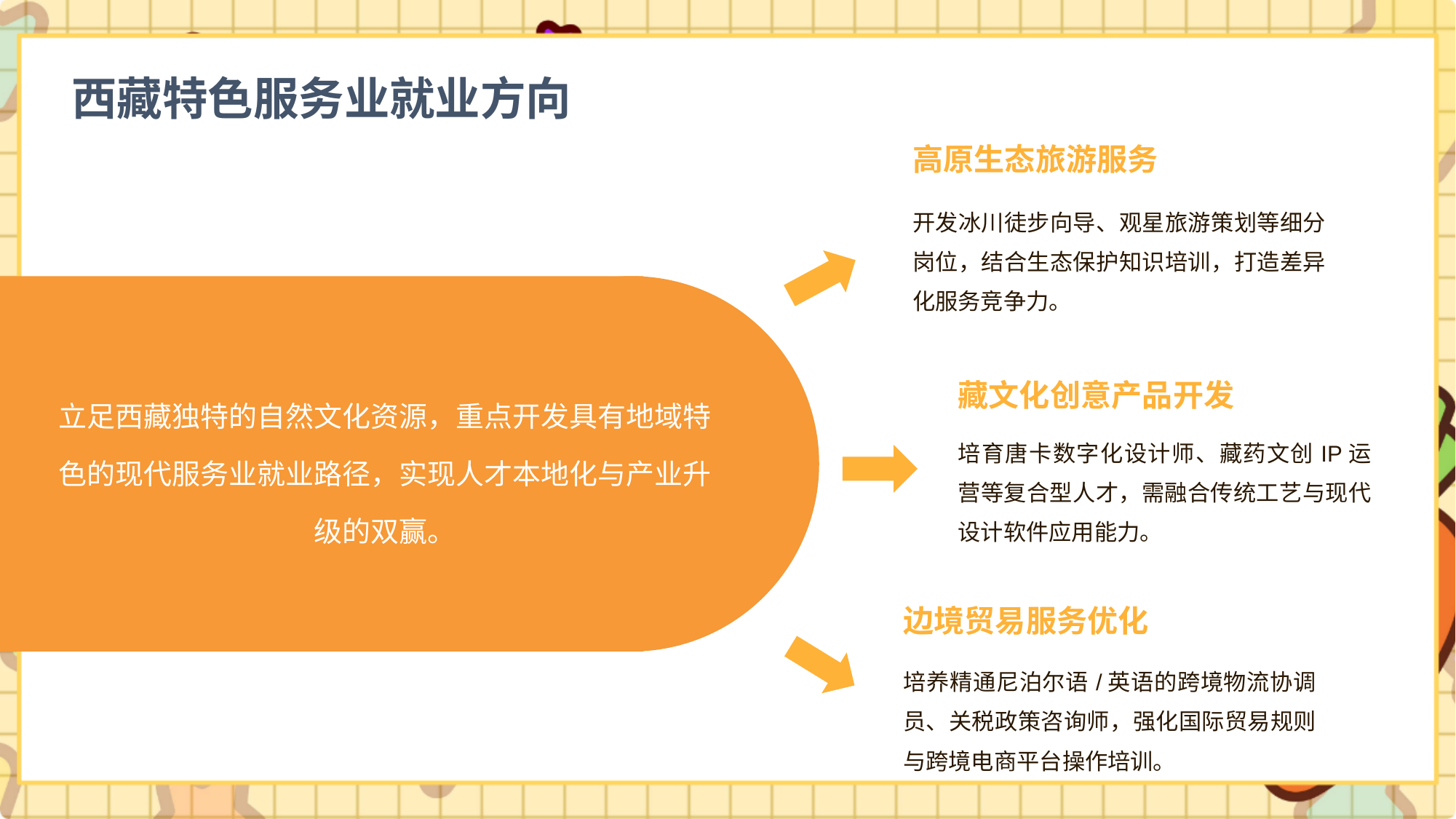

西藏特色服务业就业方向
高原生态旅游服务
开发冰川徒步向导、观星旅游策划等细分岗位，结合生态保护知识培训，打造差异化服务竞争力。

立足西藏独特的自然文化资源，重点开发具有地域特色的现代服务业就业路径，实现人才本地化与产业升级的双赢。
藏文化创意产品开发
培育唐卡数字化设计师、藏药文创IP运营等复合型人才，需融合传统工艺与现代设计软件应用能力。

边境贸易服务优化
培养精通尼泊尔语/英语的跨境物流协调员、关税政策咨询师，强化国际贸易规则与跨境电商平台操作培训。